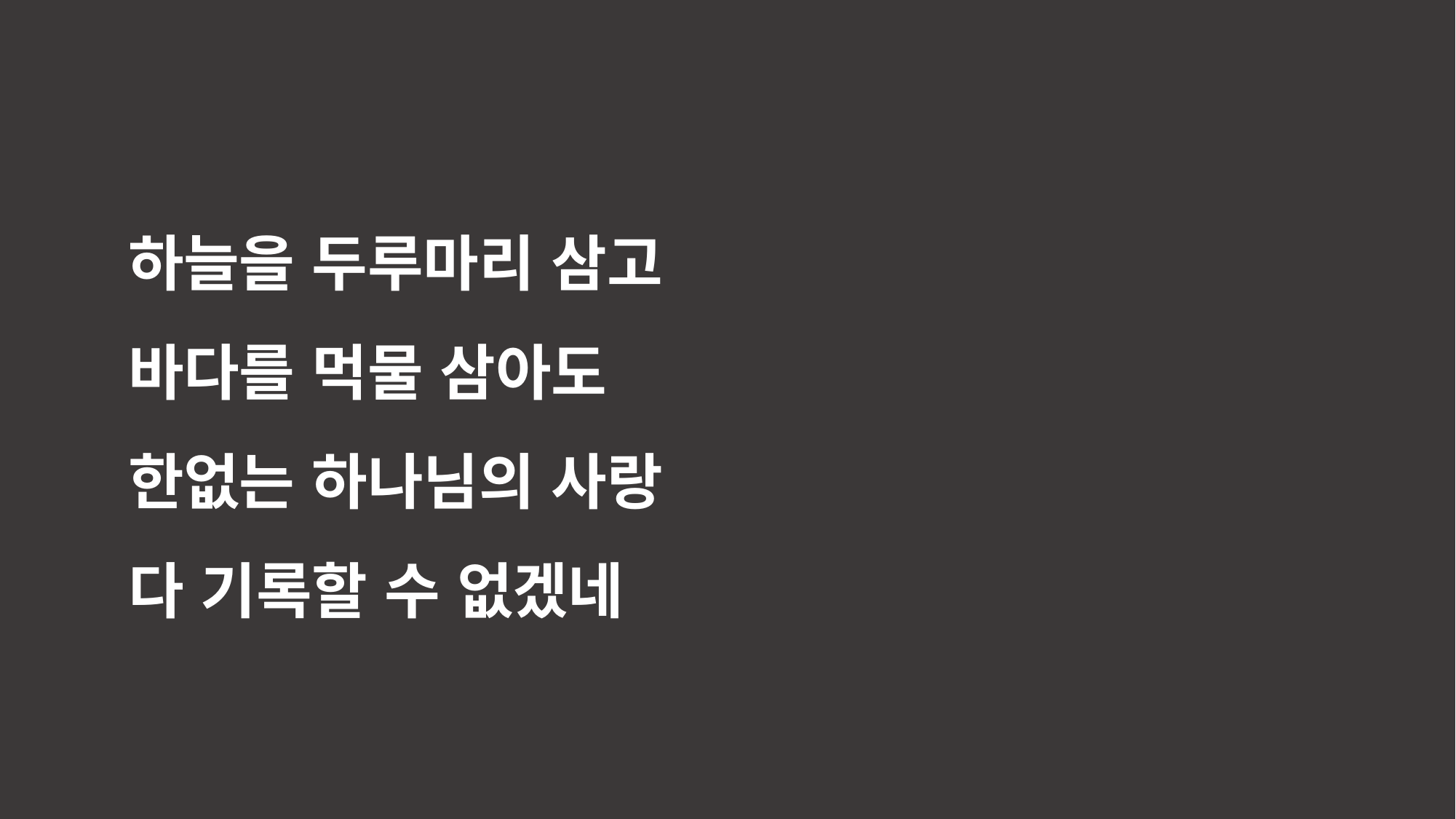

하늘을 두루마리 삼고
바다를 먹물 삼아도
한없는 하나님의 사랑
다 기록할 수 없겠네